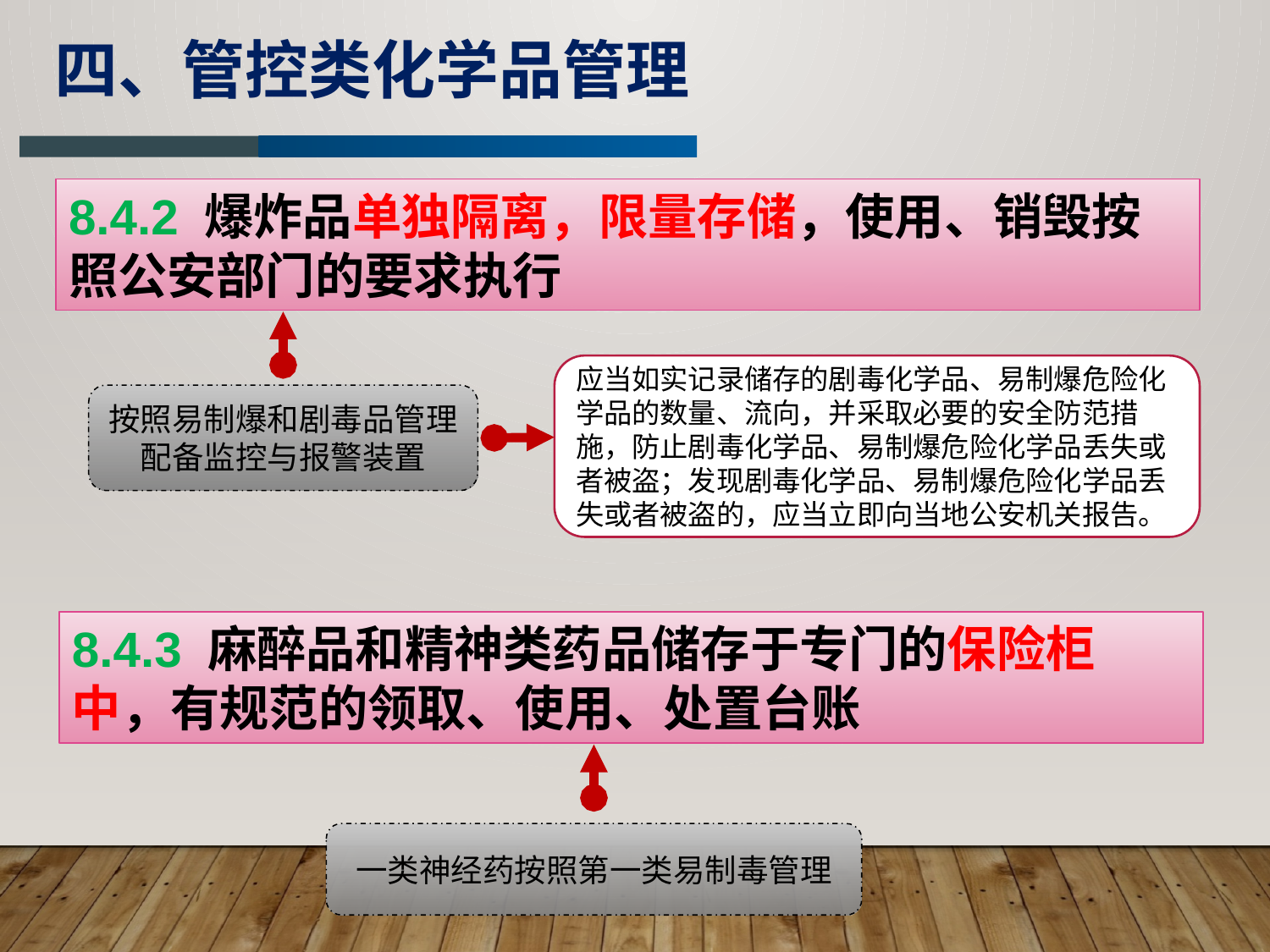

四、管控类化学品管理

8.4.2 爆炸品单独隔离，限量存储，使用、销毁按照公安部门的要求执行
应当如实记录储存的剧毒化学品、易制爆危险化学品的数量、流向，并采取必要的安全防范措施，防止剧毒化学品、易制爆危险化学品丢失或者被盗；发现剧毒化学品、易制爆危险化学品丢失或者被盗的，应当立即向当地公安机关报告。
按照易制爆和剧毒品管理
配备监控与报警装置

8.4.3 麻醉品和精神类药品储存于专门的保险柜中，有规范的领取、使用、处置台账
一类神经药按照第一类易制毒管理